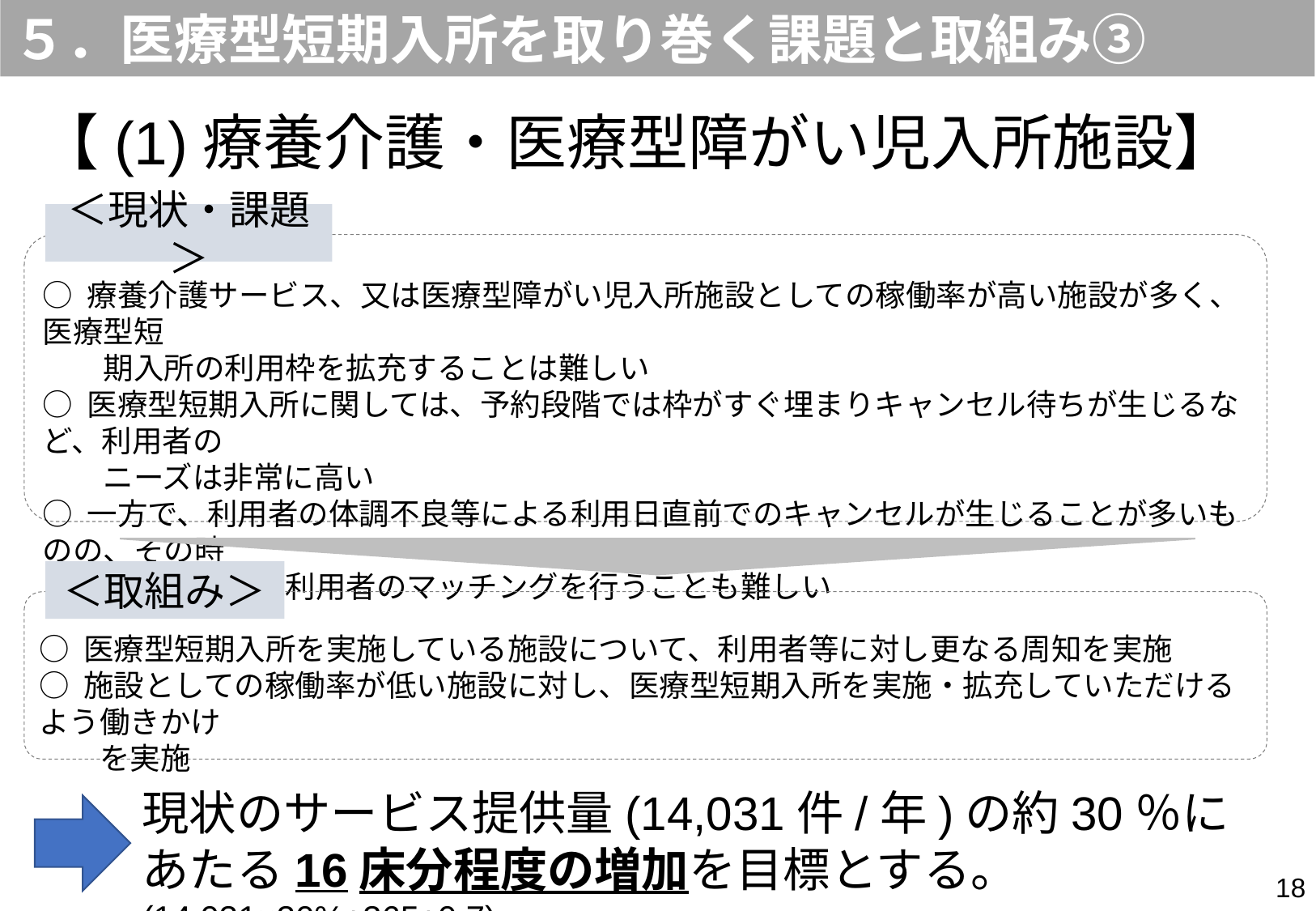

５．医療型短期入所を取り巻く課題と取組み③
【(1)療養介護・医療型障がい児入所施設】
＜現状・課題＞

○ 療養介護サービス、又は医療型障がい児入所施設としての稼働率が高い施設が多く、医療型短
　　期入所の利用枠を拡充することは難しい
○ 医療型短期入所に関しては、予約段階では枠がすぐ埋まりキャンセル待ちが生じるなど、利用者の
　　ニーズは非常に高い
○ 一方で、利用者の体調不良等による利用日直前でのキャンセルが生じることが多いものの、その時
　　点から新たな利用者のマッチングを行うことも難しい

＜取組み＞

○ 医療型短期入所を実施している施設について、利用者等に対し更なる周知を実施
○ 施設としての稼働率が低い施設に対し、医療型短期入所を実施・拡充していただけるよう働きかけ
　　を実施
現状のサービス提供量(14,031件/年)の約30％にあたる16床分程度の増加を目標とする。(14,031×30%÷365÷0.7)

18